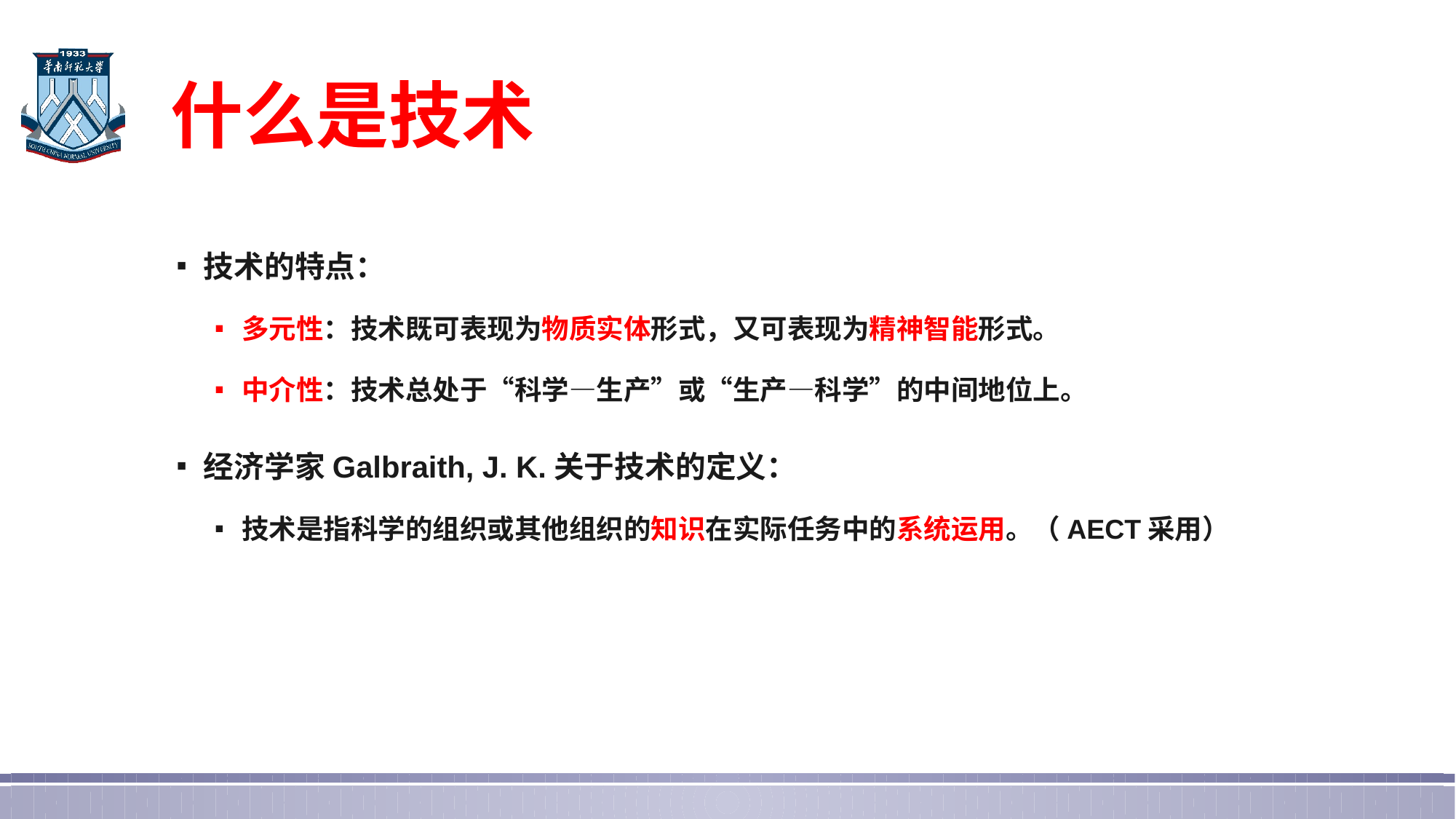

# 什么是技术
技术的特点：
多元性：技术既可表现为物质实体形式，又可表现为精神智能形式。
中介性：技术总处于“科学—生产”或“生产—科学”的中间地位上。
经济学家Galbraith, J. K.关于技术的定义：
技术是指科学的组织或其他组织的知识在实际任务中的系统运用。（AECT采用）